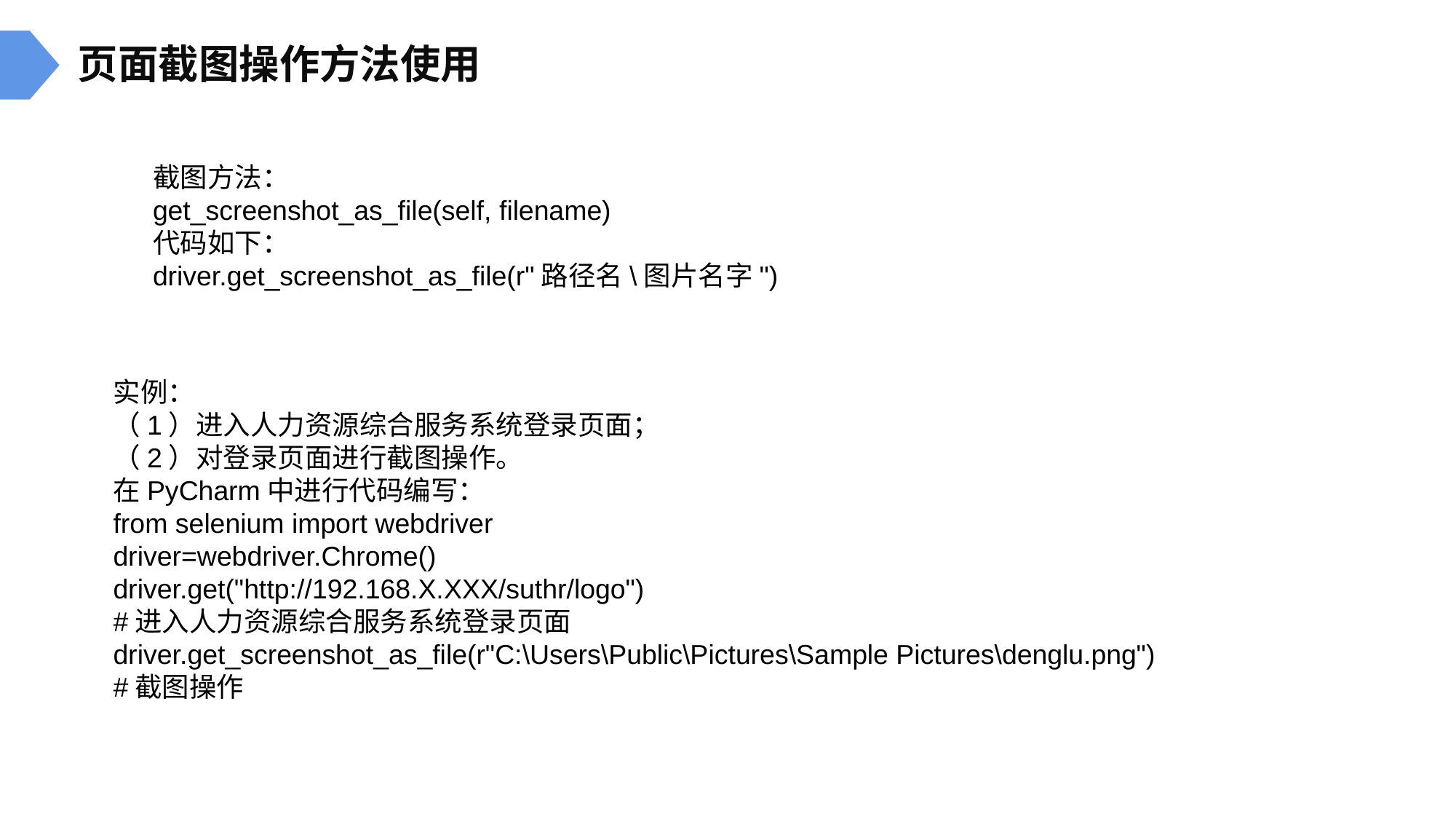

页面截图操作方法使用
截图方法：
get_screenshot_as_file(self, filename)
代码如下：
driver.get_screenshot_as_file(r"路径名\图片名字")
实例：
（1）进入人力资源综合服务系统登录页面；
（2）对登录页面进行截图操作。
在PyCharm中进行代码编写：
from selenium import webdriver
driver=webdriver.Chrome()
driver.get("http://192.168.X.XXX/suthr/logo")
#进入人力资源综合服务系统登录页面
driver.get_screenshot_as_file(r"C:\Users\Public\Pictures\Sample Pictures\denglu.png")
#截图操作